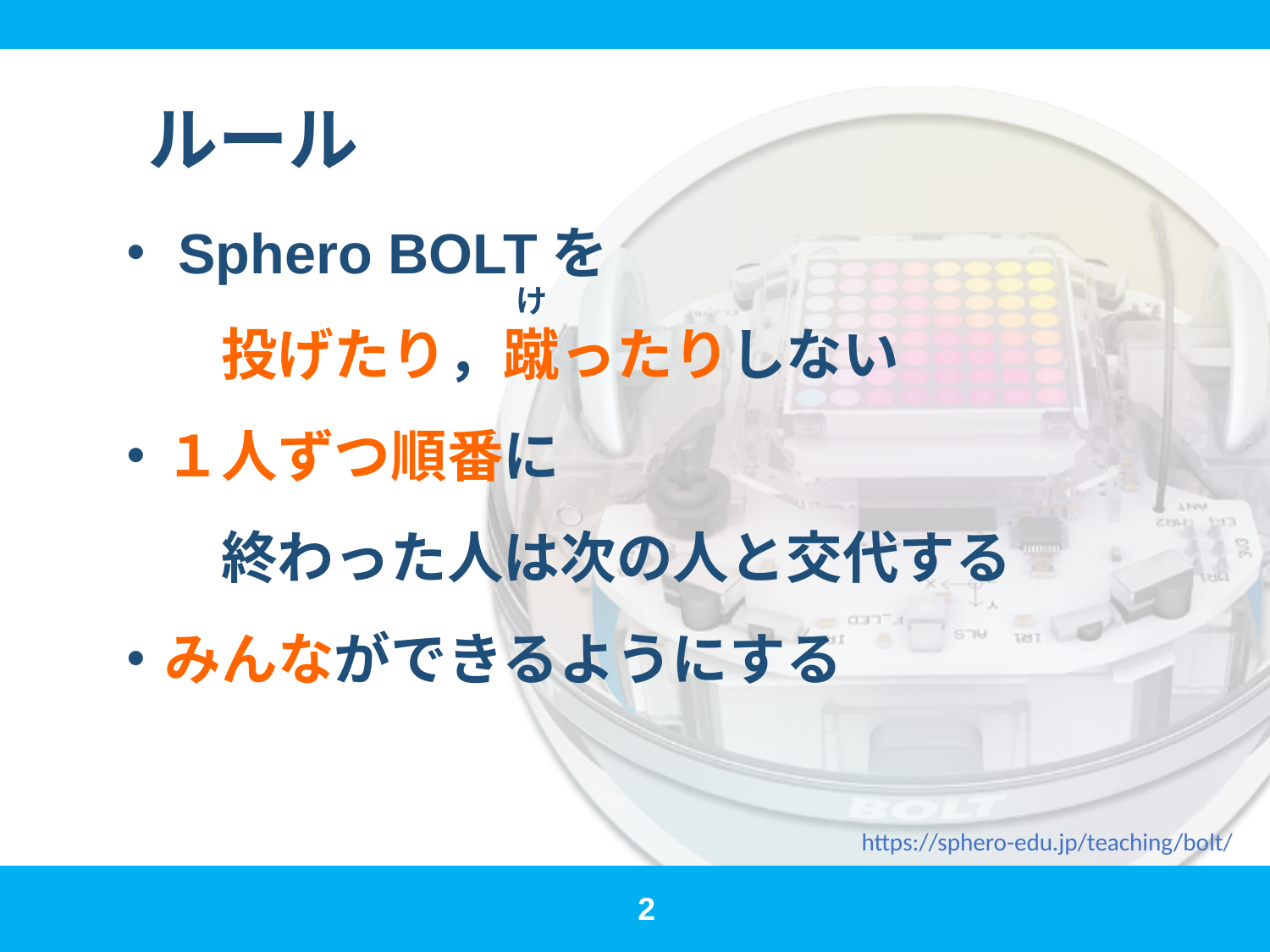

# ルール
・Sphero BOLTを
　　投げたり，蹴ったりしない
・１人ずつ順番に
　　終わった人は次の人と交代する
・みんなができるようにする

け
2